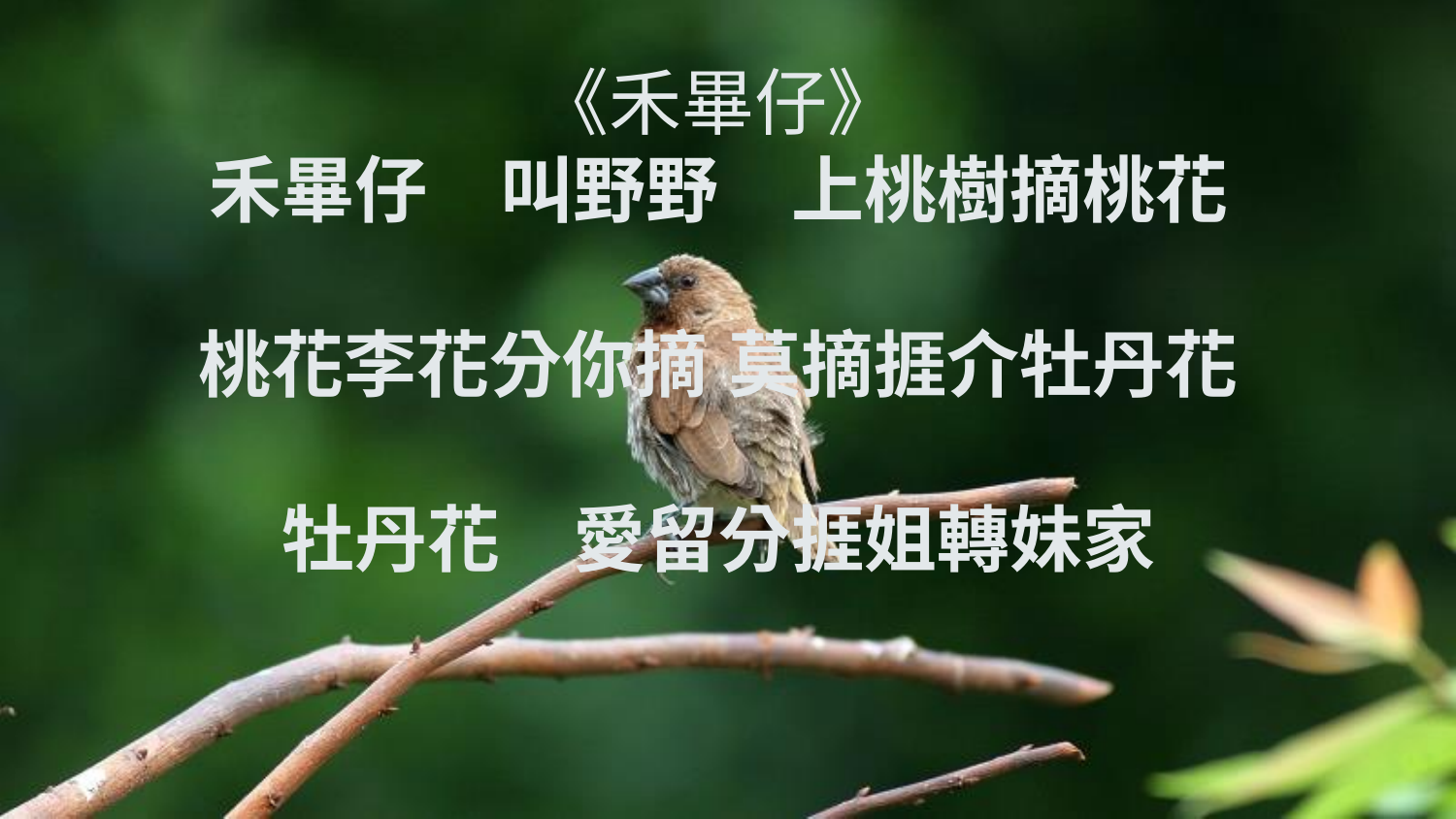

# 《禾畢仔》 禾畢仔　叫野野　上桃樹摘桃花 桃花李花分你摘 莫摘捱介牡丹花 牡丹花　愛留分捱姐轉妹家